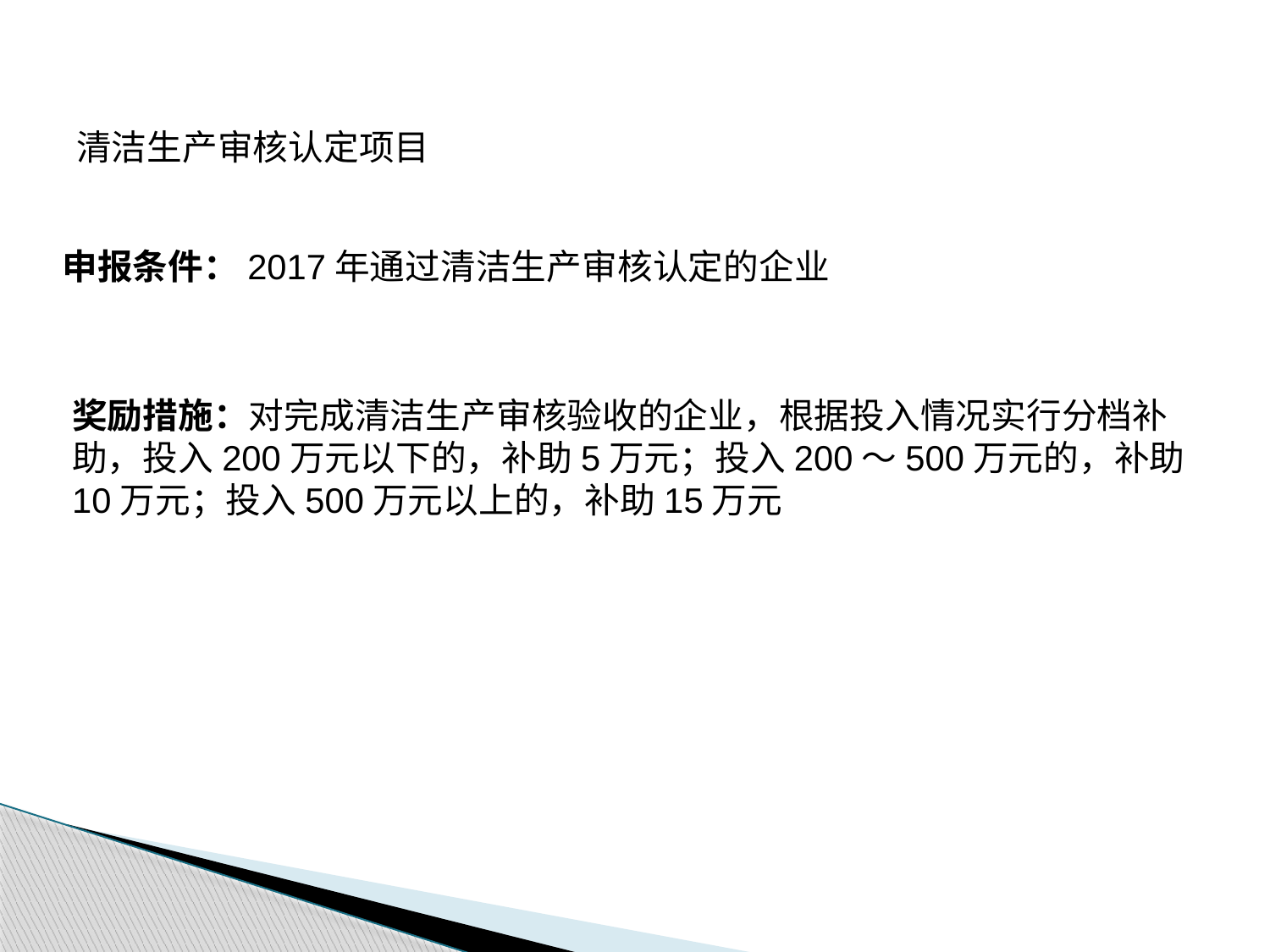

清洁生产审核认定项目
申报条件：2017年通过清洁生产审核认定的企业
奖励措施：对完成清洁生产审核验收的企业，根据投入情况实行分档补助，投入200万元以下的，补助5万元；投入200～500万元的，补助10万元；投入500万元以上的，补助15万元